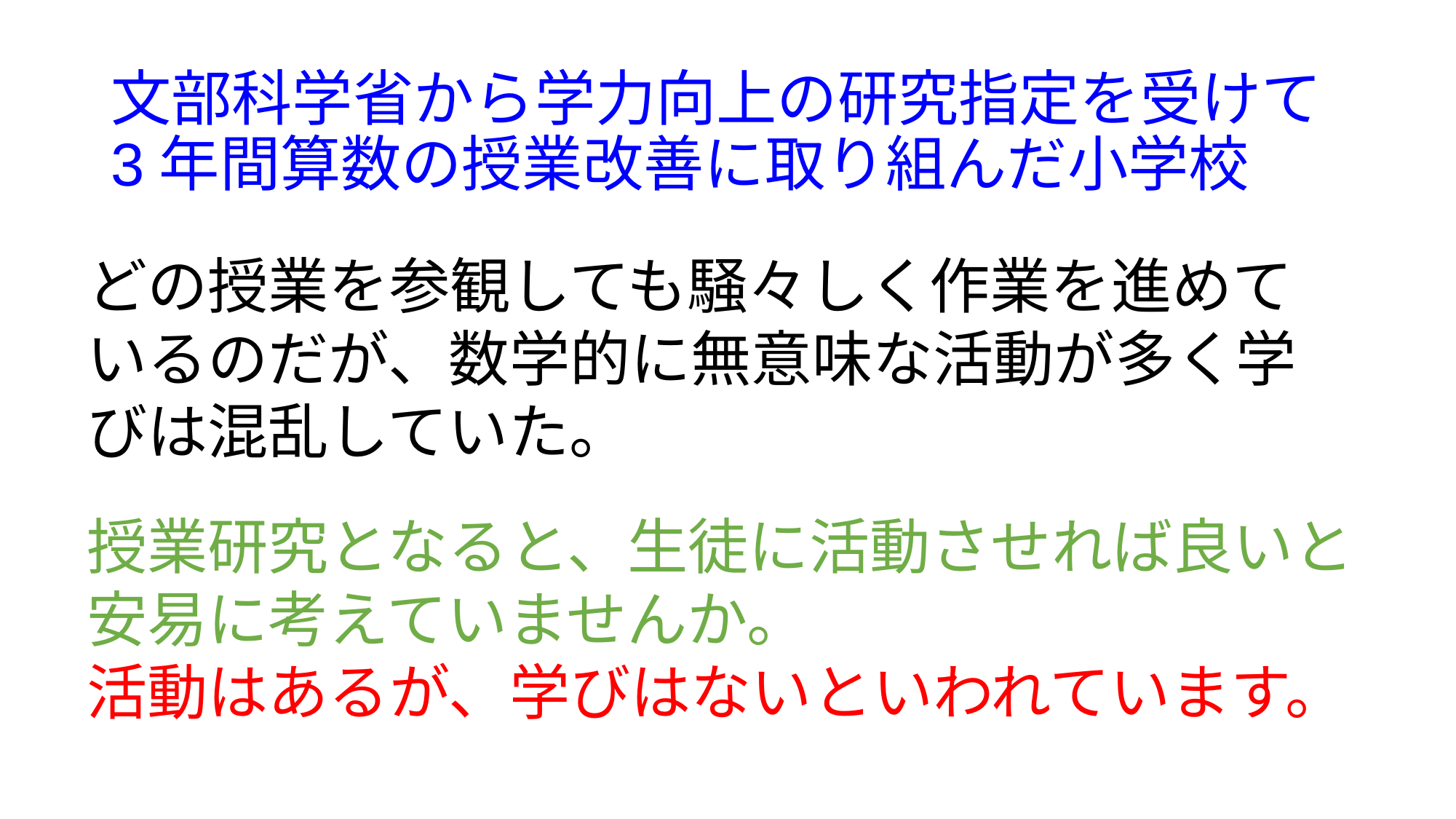

# 文部科学省から学力向上の研究指定を受けて 3年間算数の授業改善に取り組んだ小学校
どの授業を参観しても騒々しく作業を進めているのだが、数学的に無意味な活動が多く学びは混乱していた。
授業研究となると、生徒に活動させれば良いと安易に考えていませんか。
活動はあるが、学びはないといわれています。